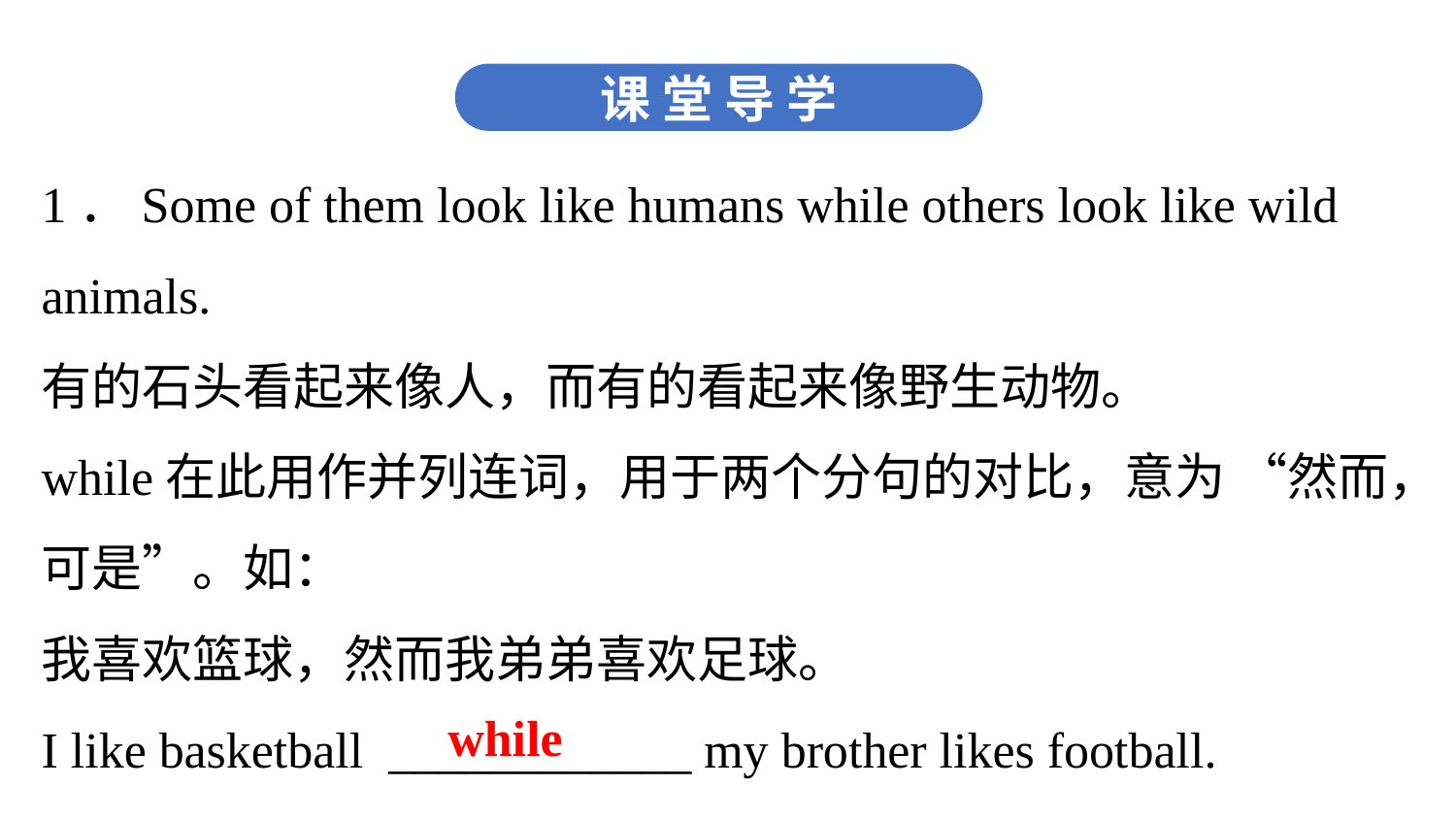

课 堂 导 学
1．Some of them look like humans while others look like wild animals.
有的石头看起来像人，而有的看起来像野生动物。
while在此用作并列连词，用于两个分句的对比，意为 “然而，可是”。如：
我喜欢篮球，然而我弟弟喜欢足球。
I like basketball  ____________ my brother likes football.
while